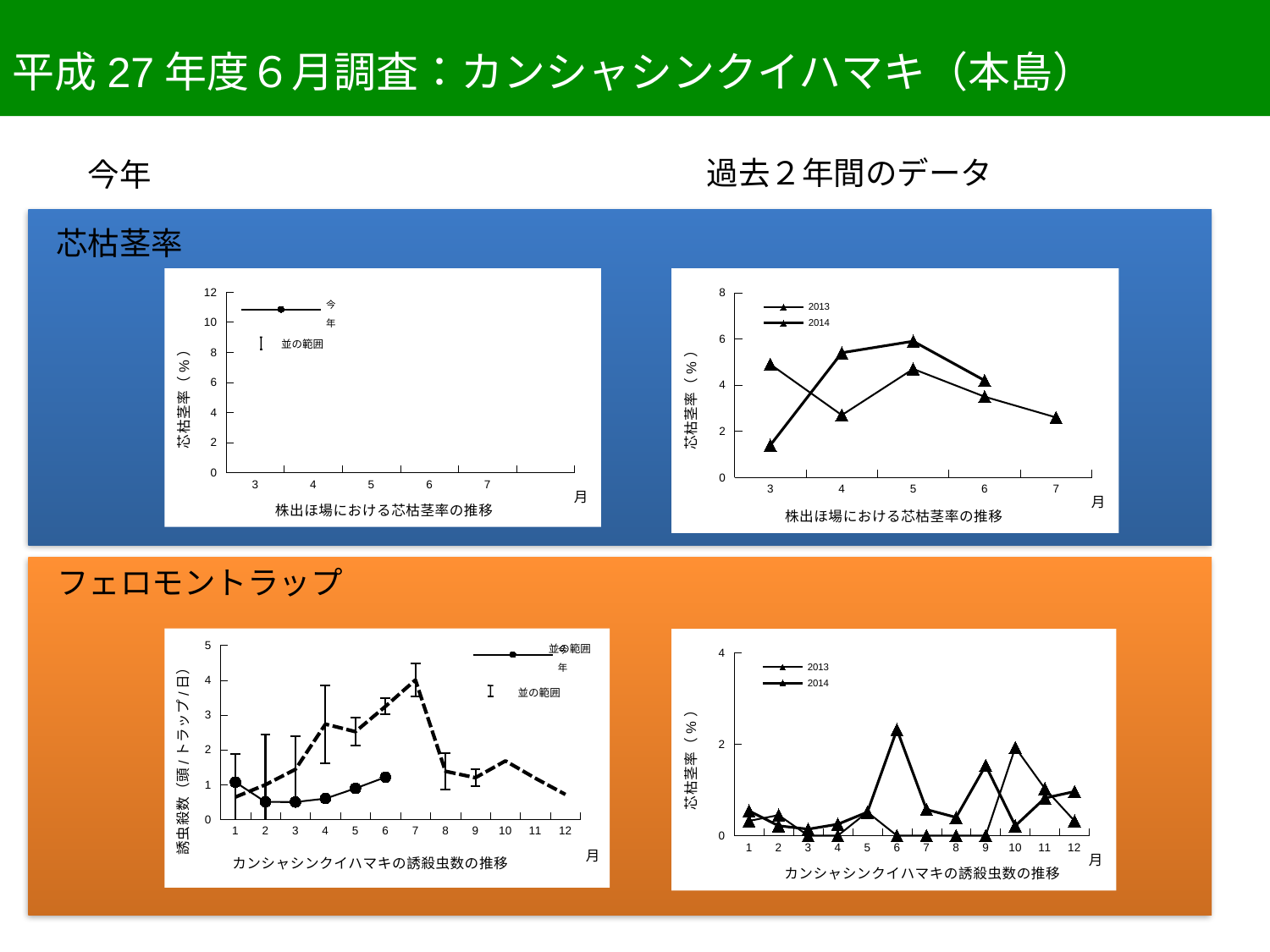

平成27年度６月調査：カンシャシンクイハマキ（本島）
過去２年間のデータ
今年

芯枯茎率

### Chart:

| Category | 今  年 | 平年 |
|---|---|---|
| 3 | 2.345915973555129 | 3.9333333333333336 |
| 4 | 4.849279161205767 | 2.922149122807018 |
| 5 | 3.3817472360719707 | 2.6615833333333336 |
| 6 | 1.8428299089176023 | 2.295909090909091 |
| 7 | None | 3.096875 |

[unsupported chart]

フェロモントラップ

### Chart:

| Category | 今  年 | 例年 |
|---|---|---|
| 1 | 1.0701530612244898 | 0.6442857142857144 |
| 2 | 0.5025054664723032 | 0.9967980295566502 |
| 3 | 0.5 | 1.4392857142857143 |
| 4 | 0.6 | 2.7399999999999998 |
| 5 | 0.8928571428571429 | 2.5226190476190475 |
| 6 | 1.2142857142857142 | 3.25 |
| 7 | None | 4.008928571428571 |
| 8 | None | 1.3836945812807884 |
| 9 | None | 1.1988888888888887 |
| 10 | None | 1.6811904761904761 |
| 11 | None | 1.1821428571428572 |
| 12 | None | 0.7166666666666667 |

### Chart:

| Category | 2013 | 2014 |
|---|---|---|
| 1 | 0.32142857142857145 | 0.5428571428571428 |
| 2 | 0.4482758620689655 | 0.21428571428571427 |
| 3 | 0.0 | 0.14285714285714285 |
| 4 | 0.0 | 0.25 |
| 5 | 0.5142857142857142 | 0.5142857142857143 |
| 6 | 0.0 | 2.3214285714285716 |
| 7 | 0.0 | 0.5714285714285714 |
| 8 | 0.0 | 0.39999999999999997 |
| 9 | 0.0 | 1.5357142857142858 |
| 10 | 1.9285714285714286 | 0.21428571428571427 |
| 11 | 1.0285714285714285 | 0.8214285714285714 |
| 12 | 0.32142857142857145 | 0.9642857142857143 |